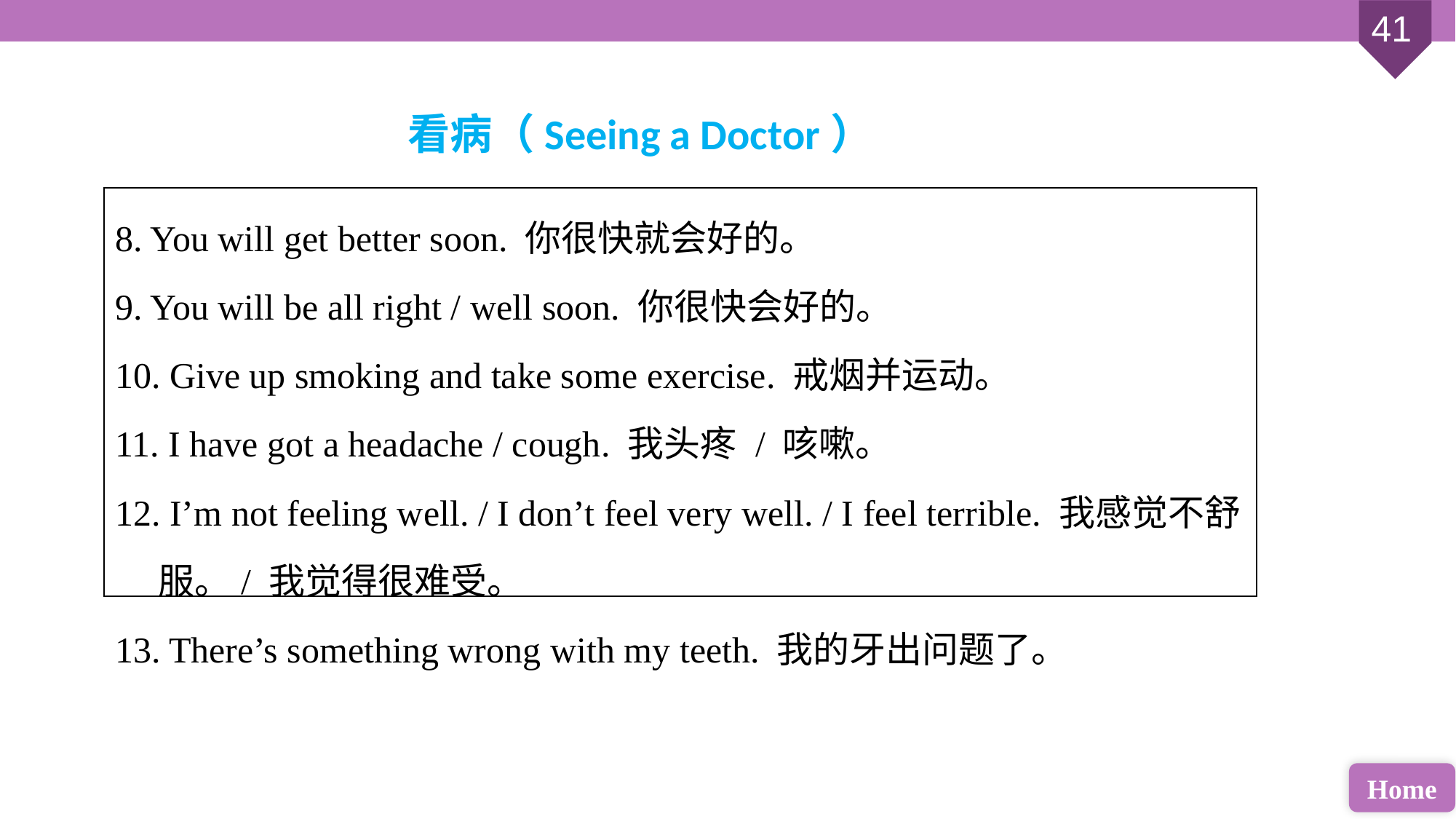

看病（Seeing a Doctor）
| 8. You will get better soon. 你很快就会好的。 9. You will be all right / well soon. 你很快会好的。 10. Give up smoking and take some exercise. 戒烟并运动。 11. I have got a headache / cough. 我头疼 / 咳嗽。 12. I’m not feeling well. / I don’t feel very well. / I feel terrible. 我感觉不舒服。/ 我觉得很难受。 13. There’s something wrong with my teeth. 我的牙出问题了。 |
| --- |